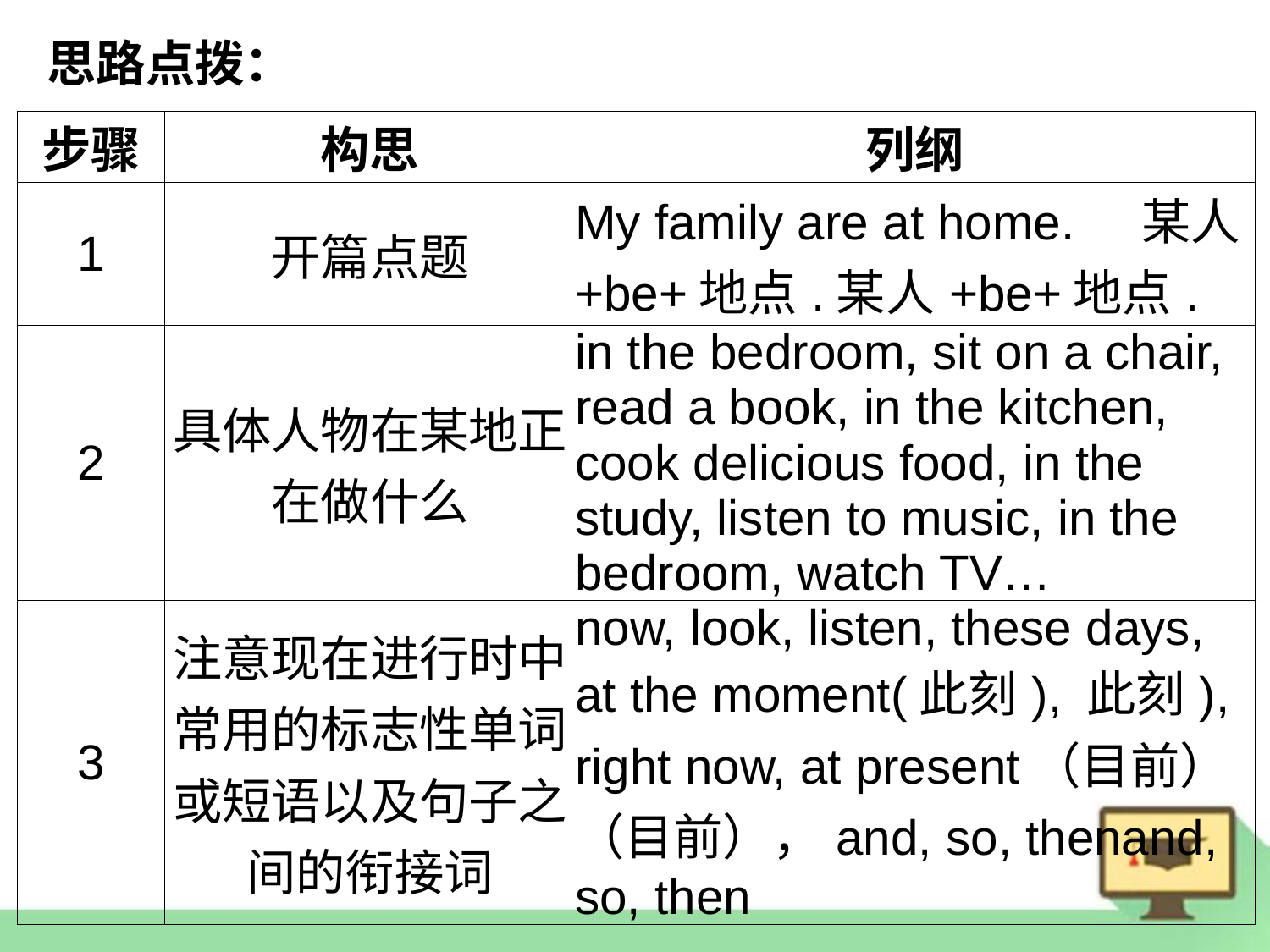

思路点拨：
| 步骤 | 构思 | 列纲 |
| --- | --- | --- |
| 1 | 开篇点题 | My family are at home. 某人+be+地点.某人+be+地点. |
| 2 | 具体人物在某地正在做什么 | in the bedroom, sit on a chair, read a book, in the kitchen, cook delicious food, in the study, listen to music, in the bedroom, watch TV… |
| 3 | 注意现在进行时中常用的标志性单词或短语以及句子之间的衔接词 | now, look, listen, these days, at the moment(此刻), 此刻), right now, at present（目前）（目前），and, so, thenand, so, then |